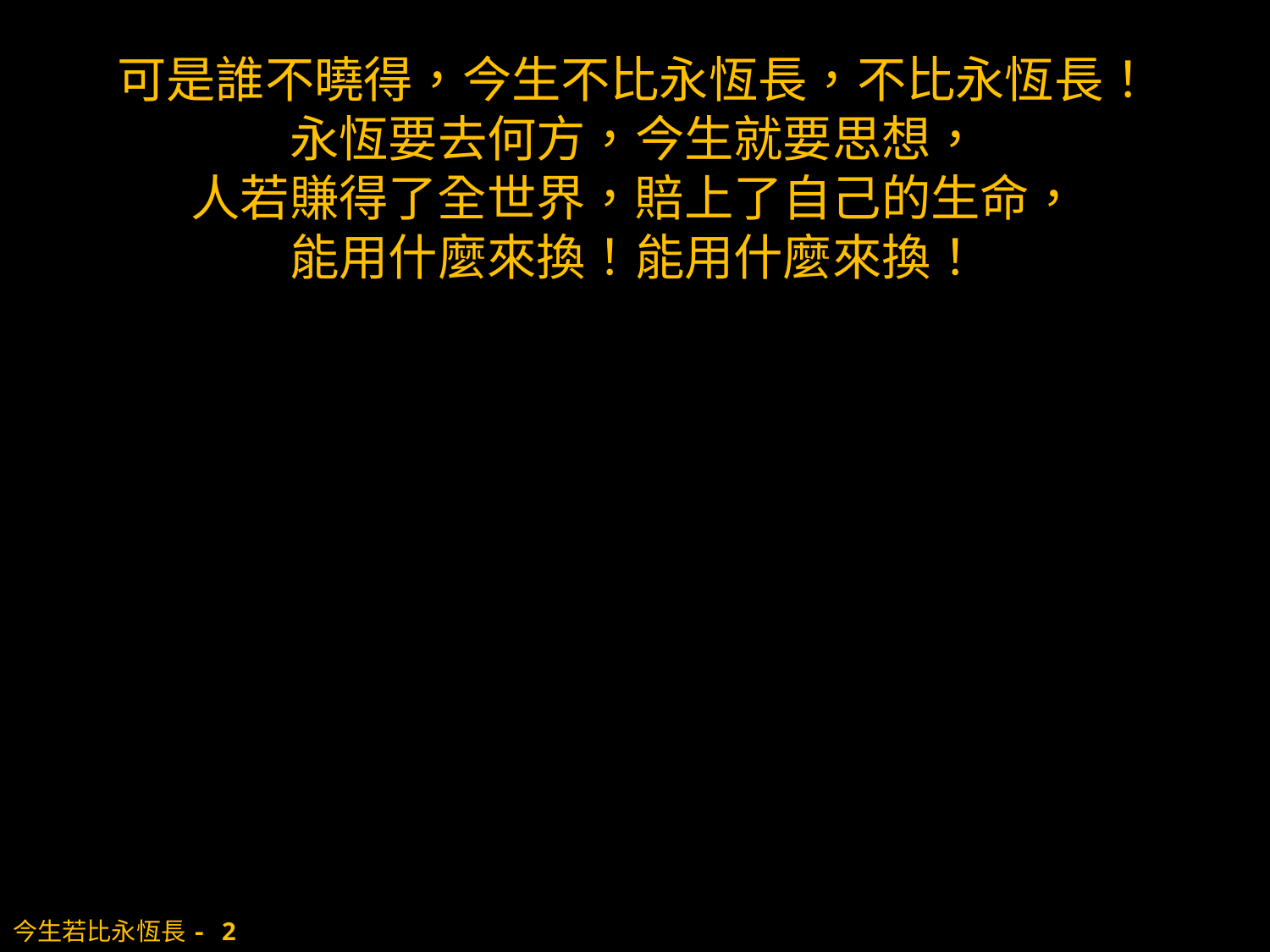

可是誰不曉得，今生不比永恆長，不比永恆長！
永恆要去何方，今生就要思想，
人若賺得了全世界，賠上了自己的生命，
能用什麼來換！能用什麼來換！

# 今生若比永恆長- 2